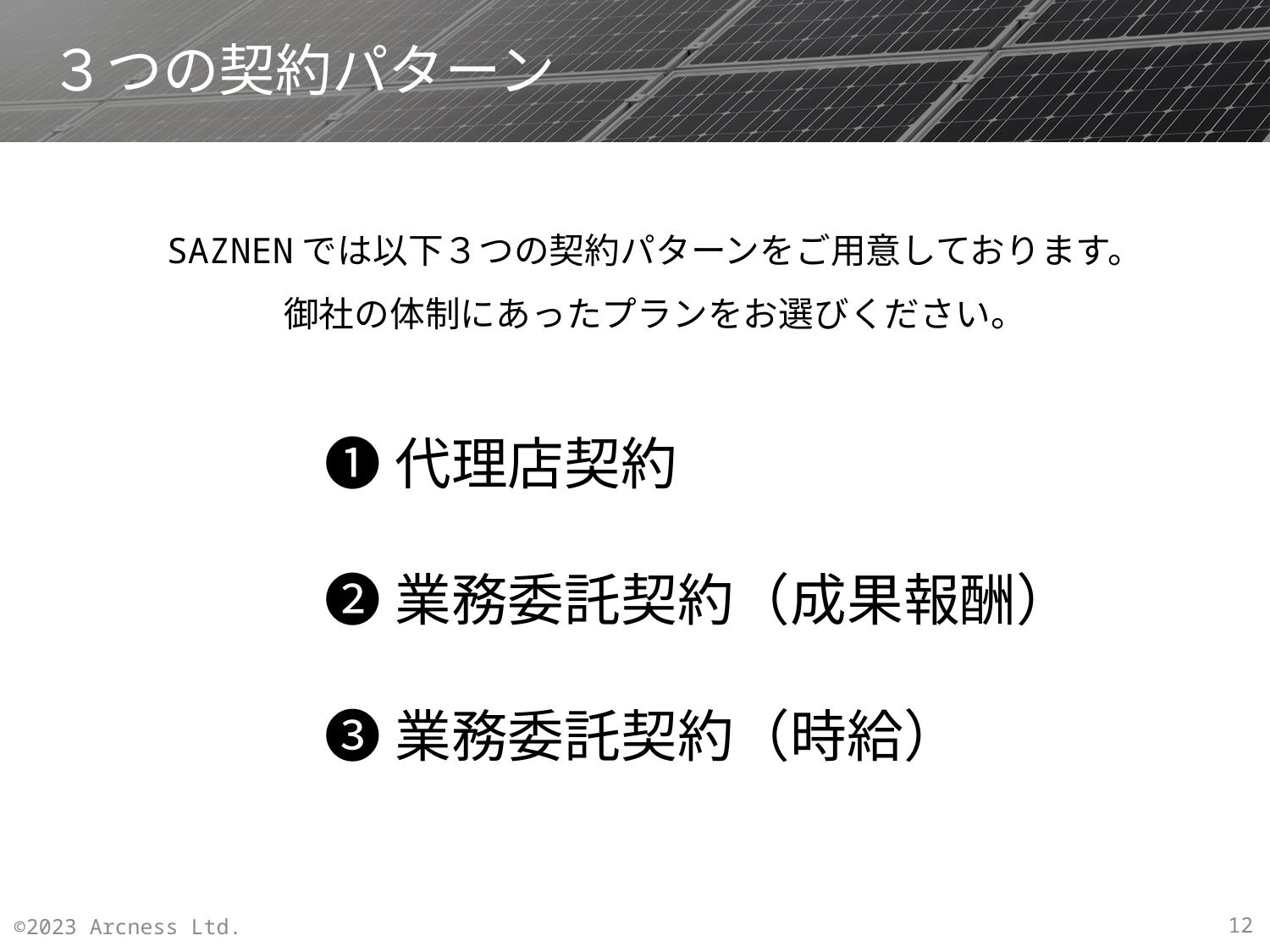

# ３つの契約パターン
SAZNENでは以下３つの契約パターンをご用意しております。
御社の体制にあったプランをお選びください。
❶代理店契約

❷業務委託契約（成果報酬）

❸業務委託契約（時給）
©2023 Arcness Ltd.
12